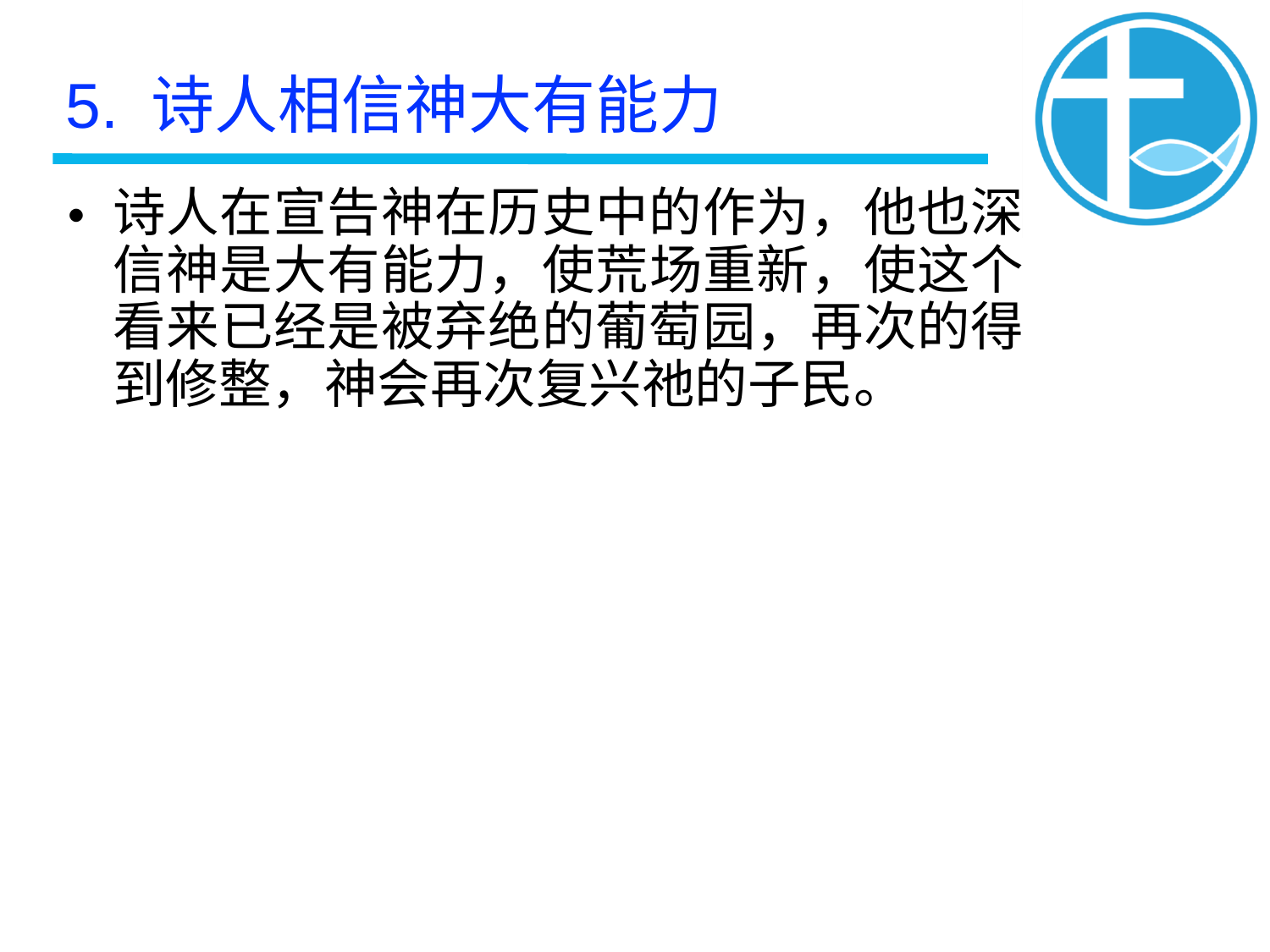

5. 诗人相信神大有能力
诗人在宣告神在历史中的作为，他也深信神是大有能力，使荒场重新，使这个看来已经是被弃绝的葡萄园，再次的得到修整，神会再次复兴祂的子民。